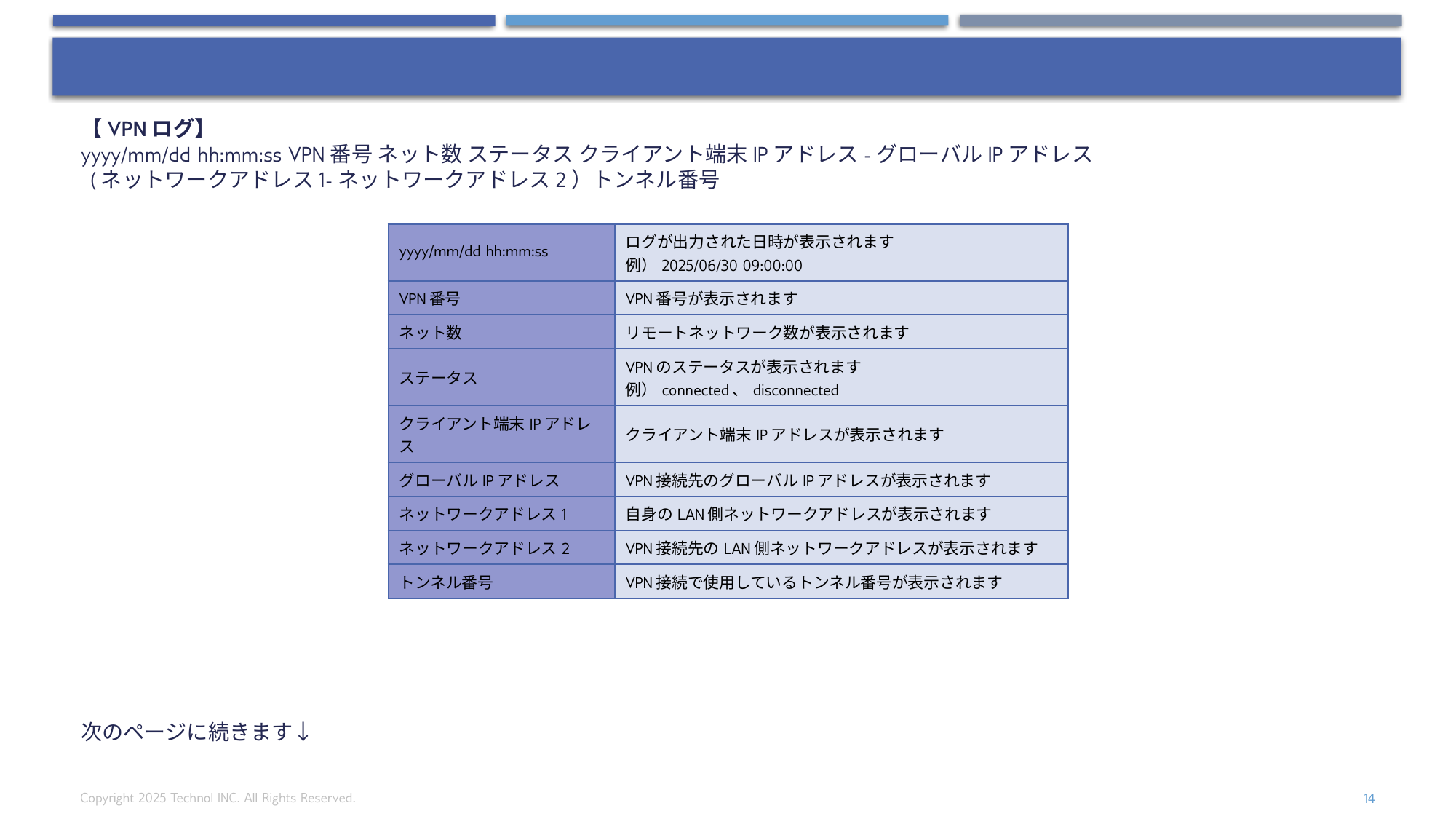

#
【VPNログ】
yyyy/mm/dd hh:mm:ss VPN番号 ネット数 ステータス クライアント端末IPアドレス-グローバルIPアドレス
 (ネットワークアドレス1-ネットワークアドレス2）トンネル番号
| yyyy/mm/dd hh:mm:ss | ログが出力された日時が表示されます　 例）2025/06/30 09:00:00 |
| --- | --- |
| VPN番号 | VPN番号が表示されます |
| ネット数 | リモートネットワーク数が表示されます |
| ステータス | VPNのステータスが表示されます 例）connected、disconnected |
| クライアント端末IPアドレス | クライアント端末IPアドレスが表示されます |
| グローバルIPアドレス | VPN接続先のグローバルIPアドレスが表示されます |
| ネットワークアドレス1 | 自身のLAN側ネットワークアドレスが表示されます |
| ネットワークアドレス2 | VPN接続先のLAN側ネットワークアドレスが表示されます |
| トンネル番号 | VPN接続で使用しているトンネル番号が表示されます |
次のページに続きます↓
Copyright 2025 Technol INC. All Rights Reserved.
14